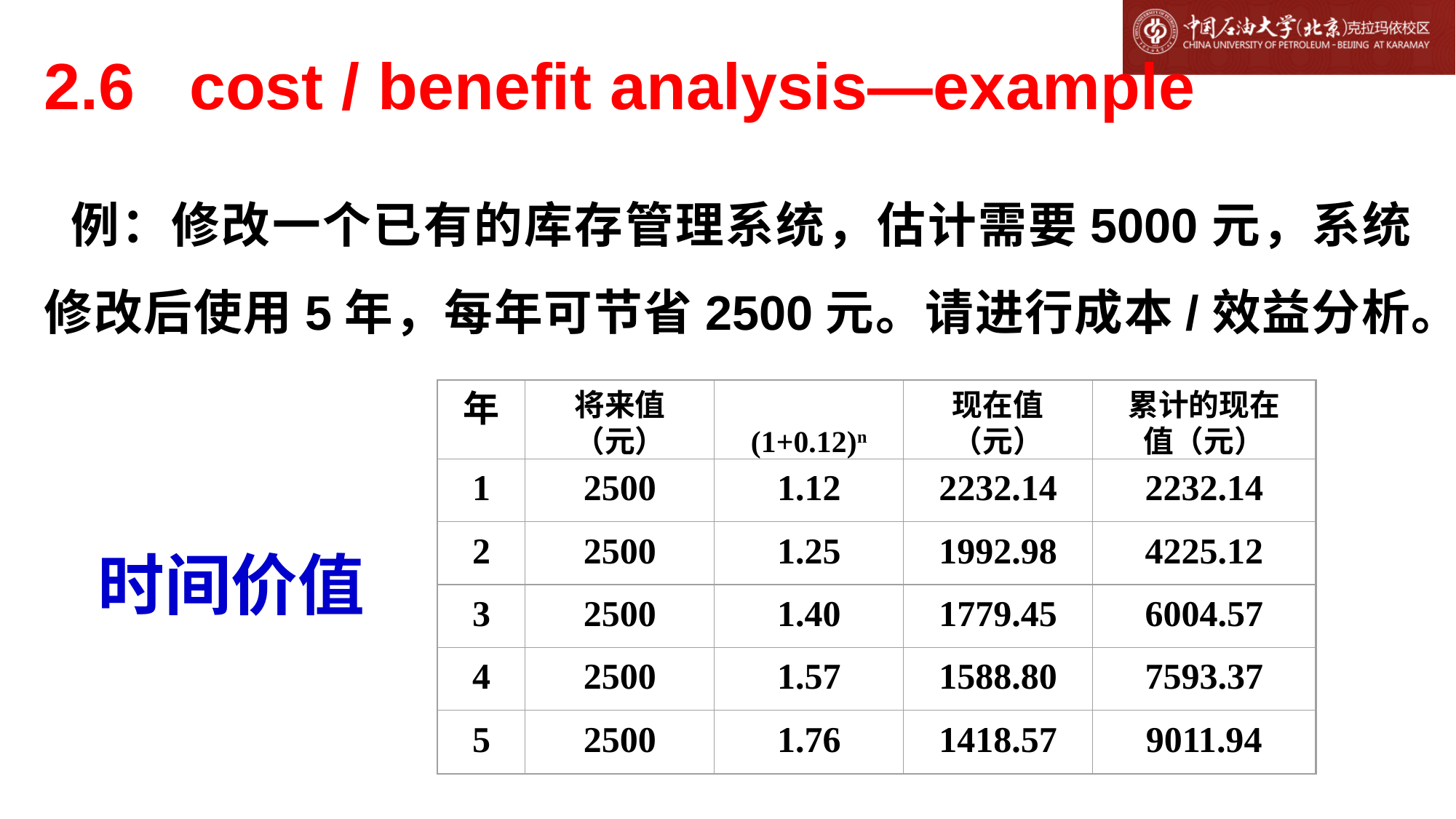

# 2.6   cost / benefit analysis—example
 例：修改一个已有的库存管理系统，估计需要5000元，系统修改后使用5年，每年可节省2500元。请进行成本/效益分析。

年

将来值（元）

(1+0.12)n

现在值（元）

累计的现在值（元）

1

2500

1.12

2232.14

2232.14

2

2500

1.25

1992.98

4225.12

3

2500

1.40

1779.45

6004.57

4

2500

1.57

1588.80

7593.37

5

2500

1.76

1418.57

9011.94

时间价值